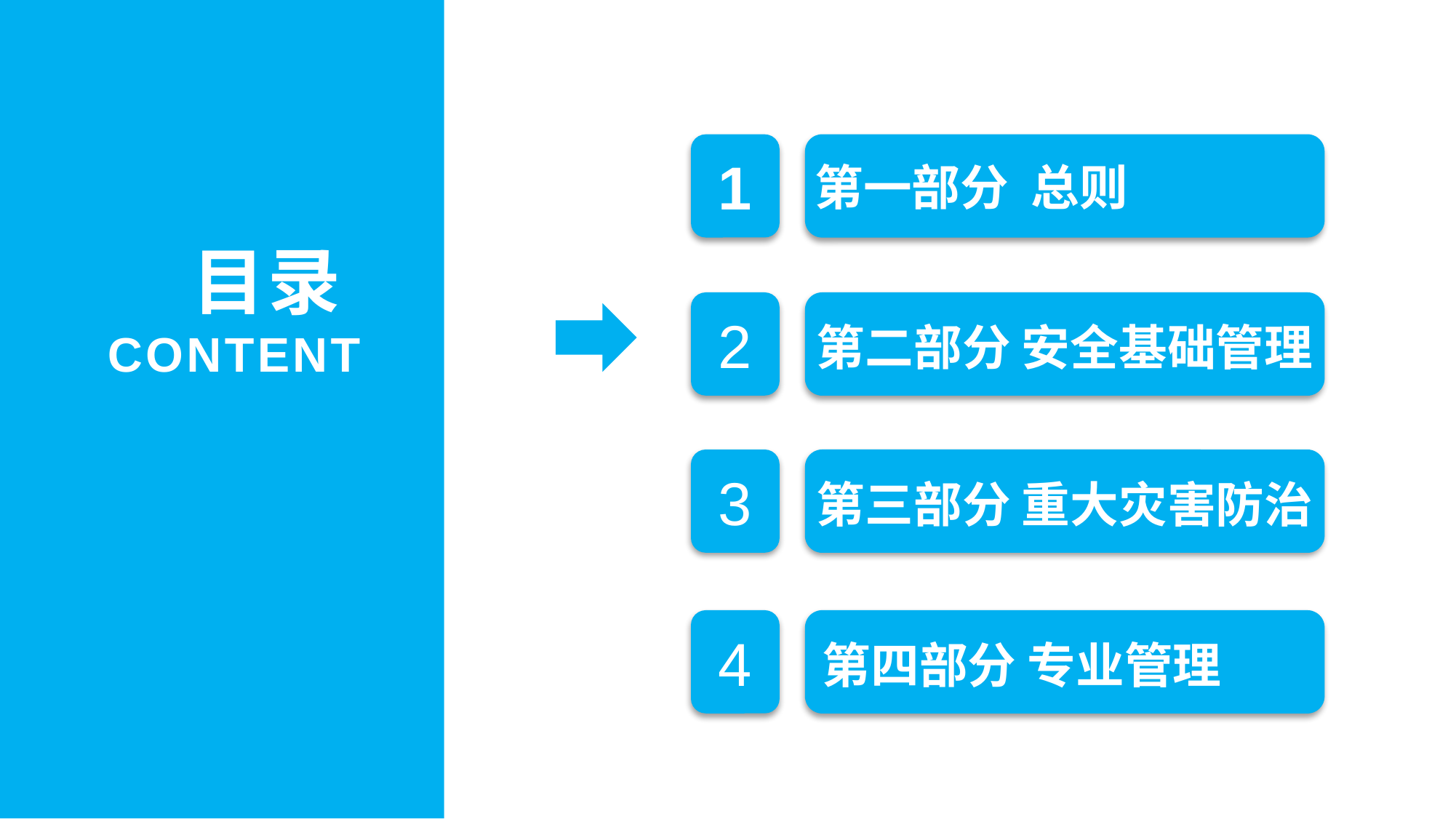

1
第一部分  总则
目录
CONTENT
2

第四部分 各管理（专业）部分解读
第二部分 安全基础管理
3

第四部分 各管理（专业）部分解读
第三部分 重大灾害防治
4

第四部分 各管理（专业）部分解读
第四部分 专业管理